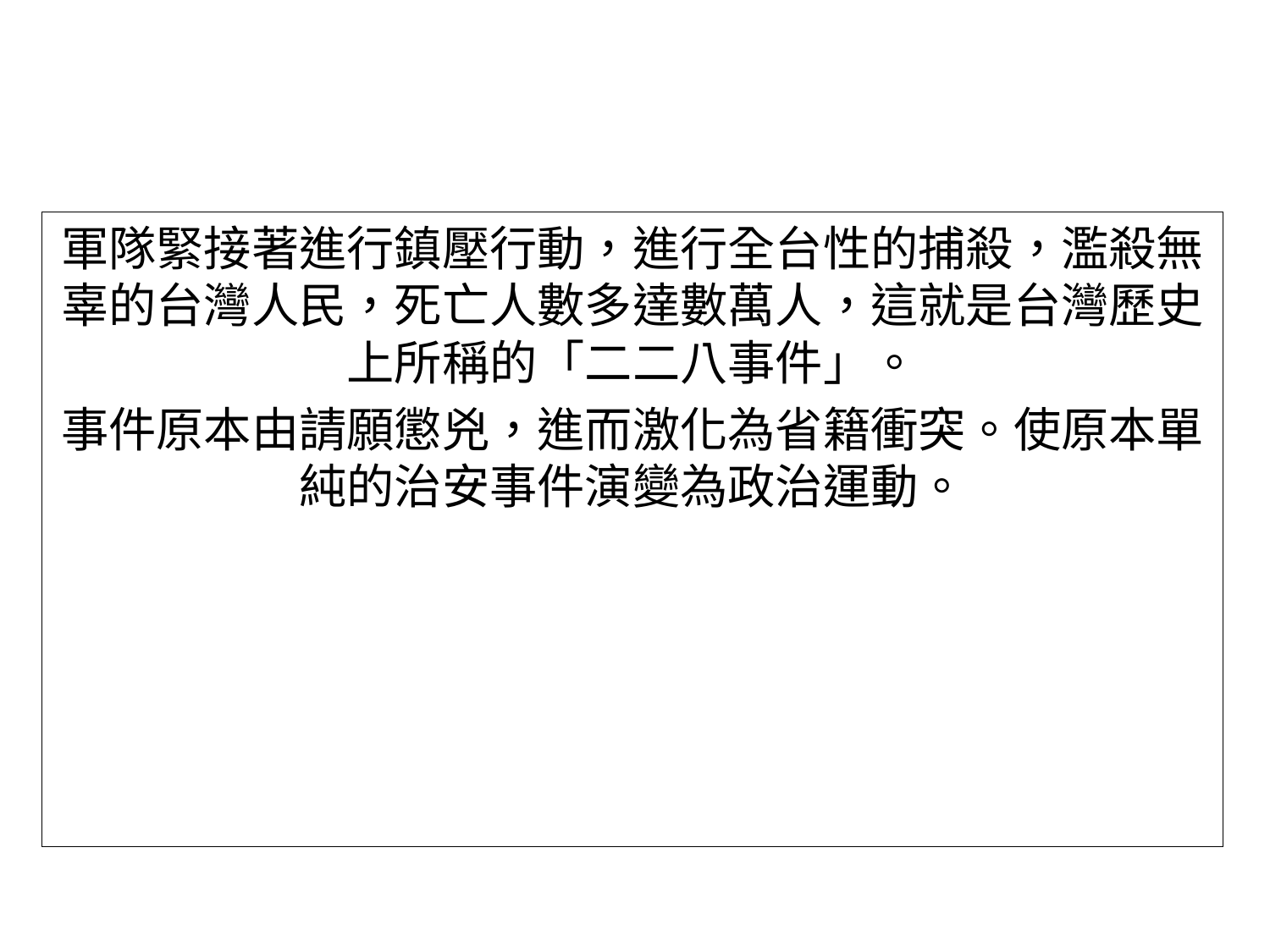

軍隊緊接著進行鎮壓行動，進行全台性的捕殺，濫殺無辜的台灣人民，死亡人數多達數萬人，這就是台灣歷史上所稱的「二二八事件」。
事件原本由請願懲兇，進而激化為省籍衝突。使原本單純的治安事件演變為政治運動。